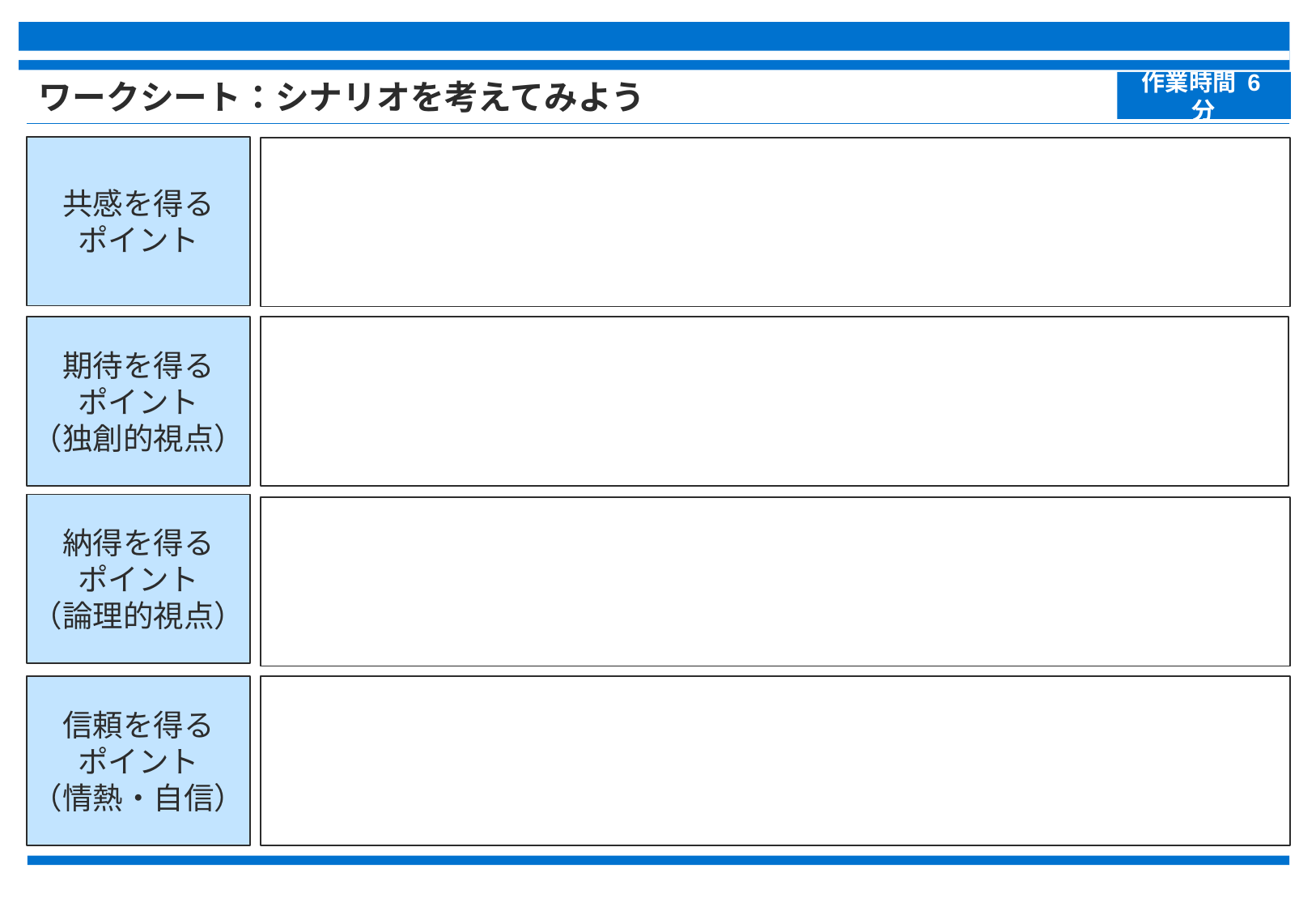

作業時間 6分
# ワークシート：シナリオを考えてみよう
共感を得る
ポイント

期待を得る
ポイント
（独創的視点）

納得を得る
ポイント
（論理的視点）

信頼を得る
ポイント
（情熱・自信）